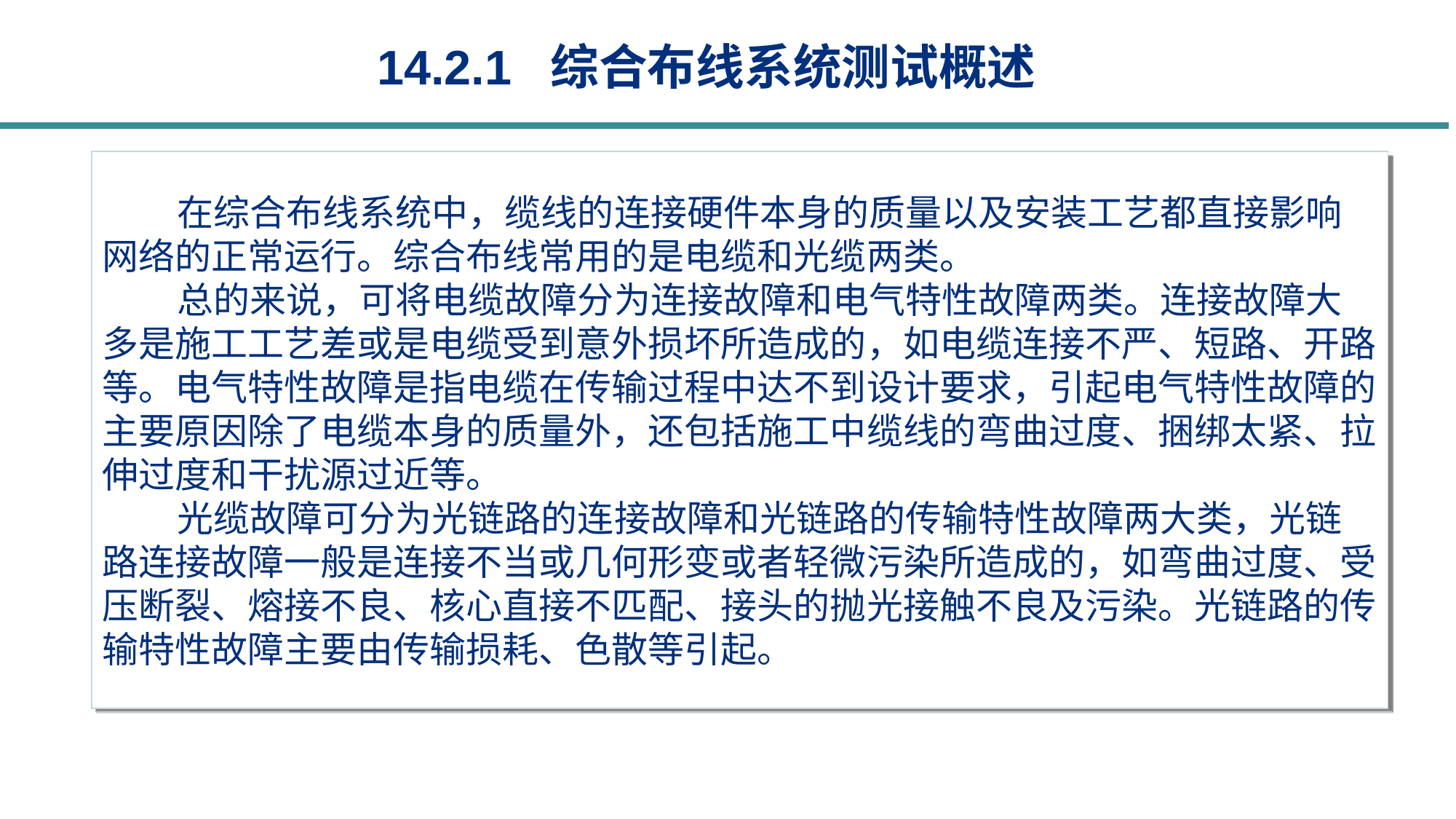

14.2.1  综合布线系统测试概述
在综合布线系统中，缆线的连接硬件本身的质量以及安装工艺都直接影响网络的正常运行。综合布线常用的是电缆和光缆两类。
总的来说，可将电缆故障分为连接故障和电气特性故障两类。连接故障大多是施工工艺差或是电缆受到意外损坏所造成的，如电缆连接不严、短路、开路等。电气特性故障是指电缆在传输过程中达不到设计要求，引起电气特性故障的主要原因除了电缆本身的质量外，还包括施工中缆线的弯曲过度、捆绑太紧、拉伸过度和干扰源过近等。
光缆故障可分为光链路的连接故障和光链路的传输特性故障两大类，光链路连接故障一般是连接不当或几何形变或者轻微污染所造成的，如弯曲过度、受压断裂、熔接不良、核心直接不匹配、接头的抛光接触不良及污染。光链路的传输特性故障主要由传输损耗、色散等引起。